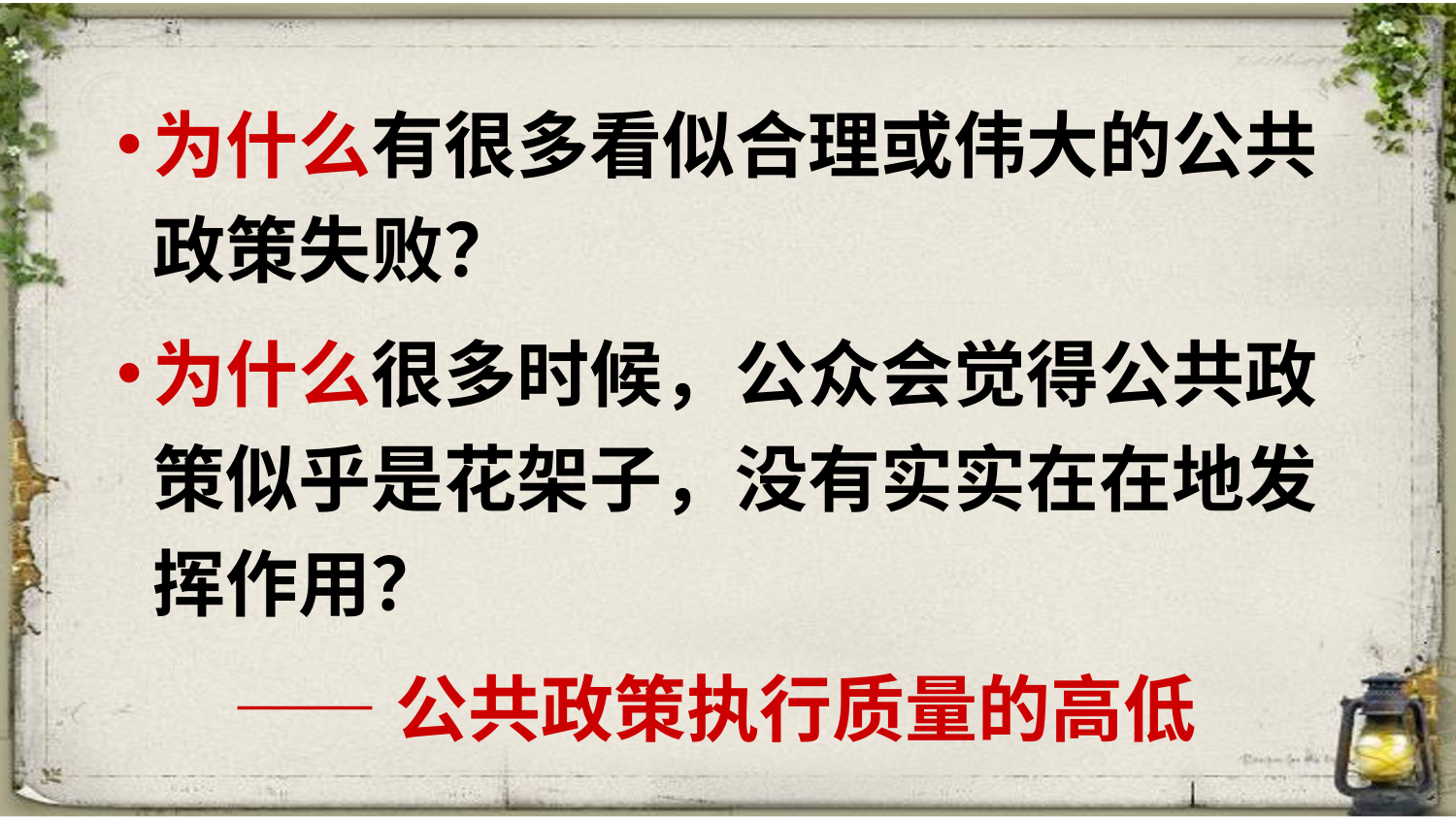

为什么有很多看似合理或伟大的公共政策失败？
为什么很多时候，公众会觉得公共政策似乎是花架子，没有实实在在地发挥作用？
       ——公共政策执行质量的高低